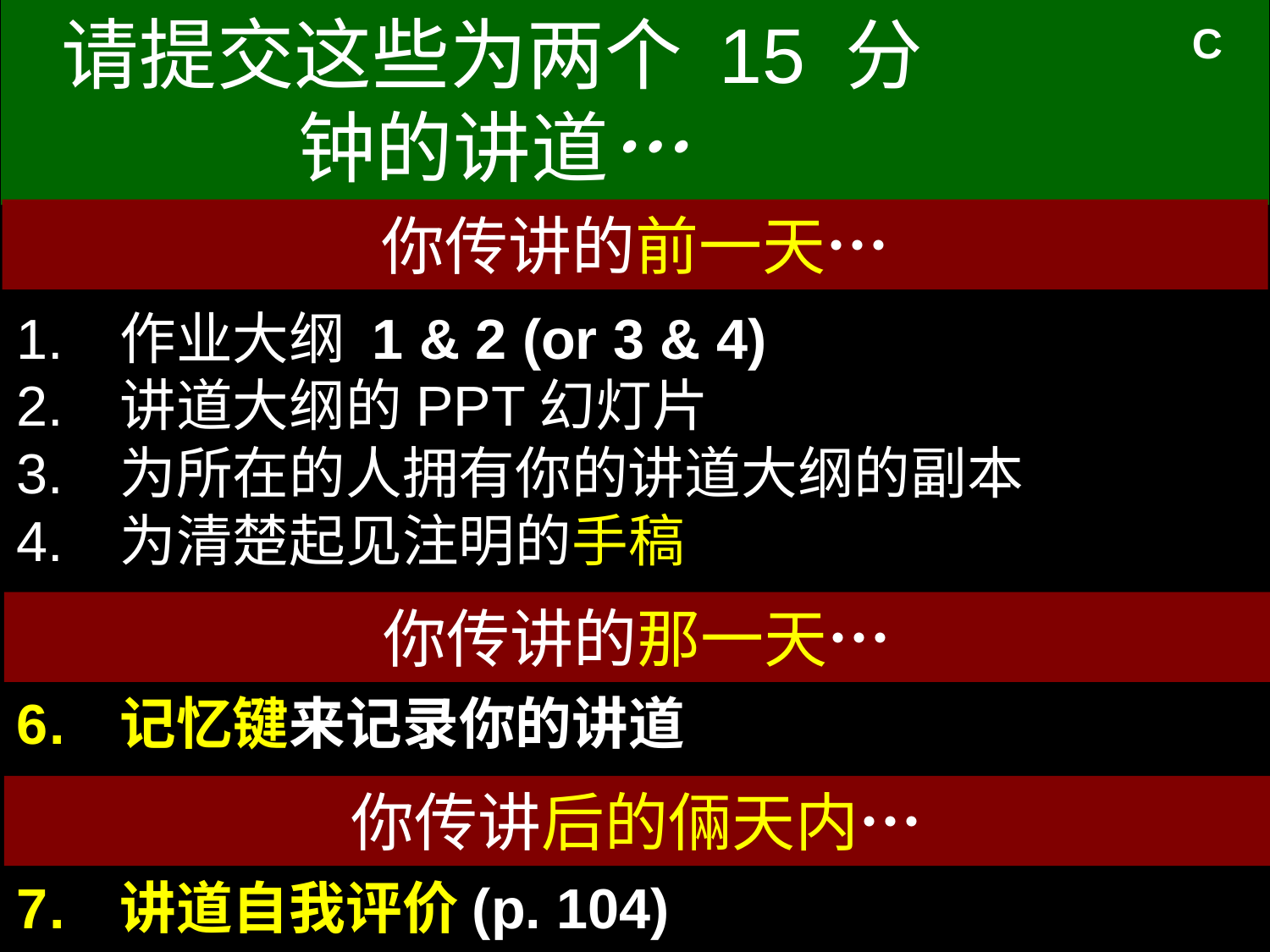

# 请提交这些为两个 15 分钟的讲道…
C
你传讲的前一天…
作业大纲 1 & 2 (or 3 & 4)
讲道大纲的PPT幻灯片
为所在的人拥有你的讲道大纲的副本
为清楚起见注明的手稿
你传讲的那一天…
记忆键来记录你的讲道
你传讲后的倆天内…
讲道自我评价(p. 104)